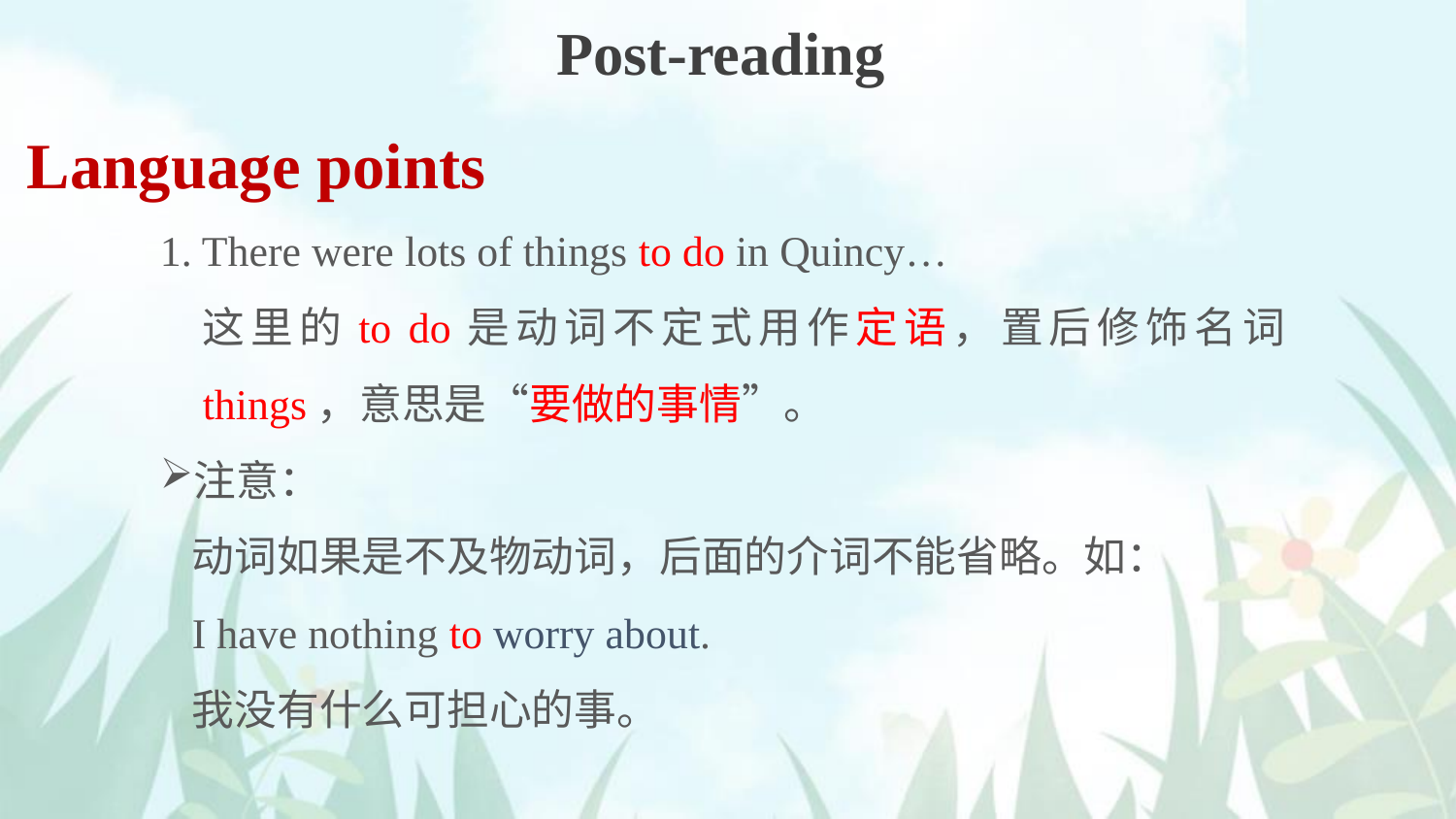

Post-reading
Language points
1. There were lots of things to do in Quincy…
这里的to do是动词不定式用作定语，置后修饰名词things，意思是“要做的事情”。
注意：
动词如果是不及物动词，后面的介词不能省略。如：
I have nothing to worry about.
我没有什么可担心的事。